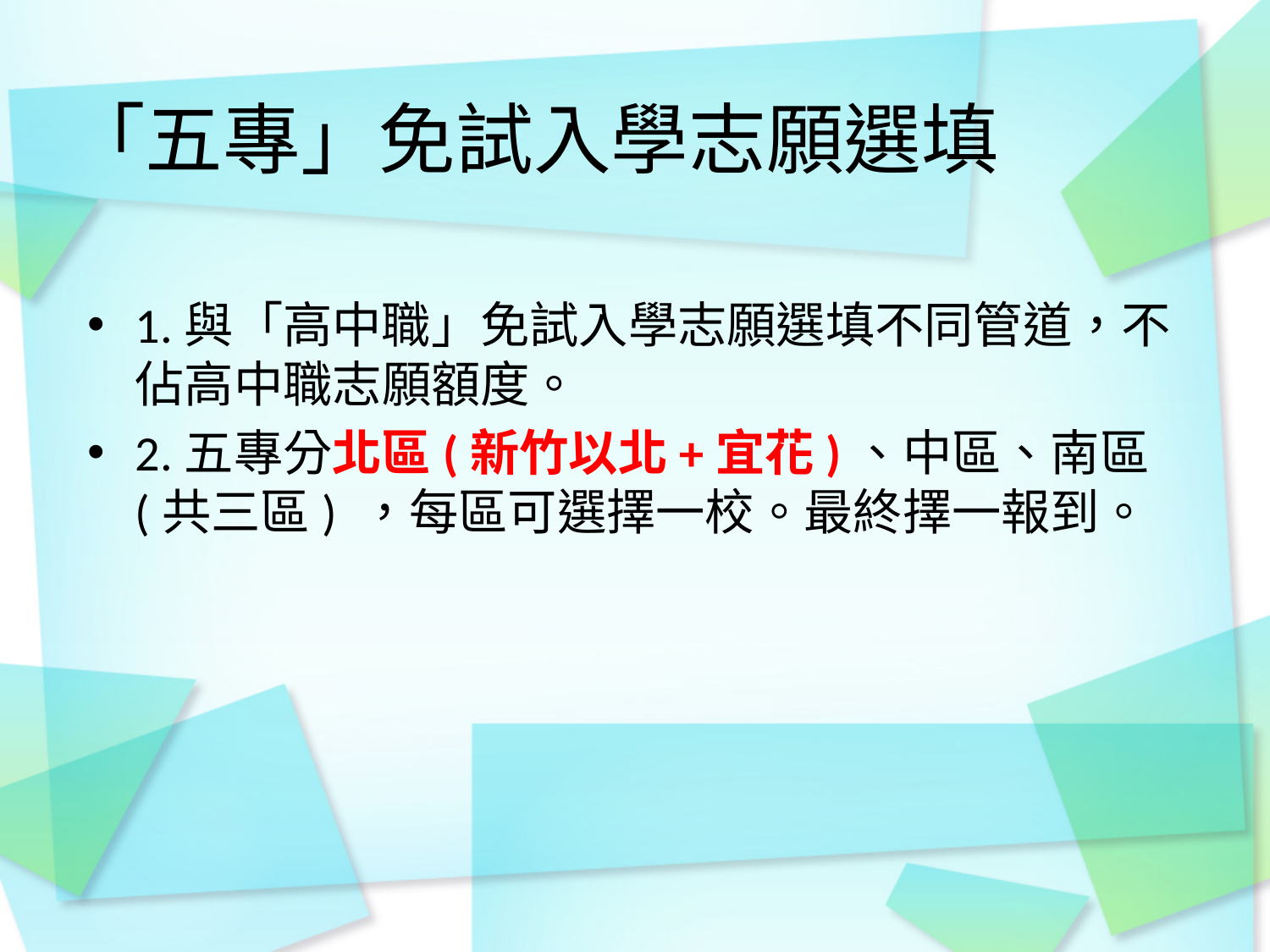

# 「五專」免試入學志願選填
1.與「高中職」免試入學志願選填不同管道，不佔高中職志願額度。
2.五專分北區(新竹以北+宜花)、中區、南區(共三區) ，每區可選擇一校。最終擇一報到。